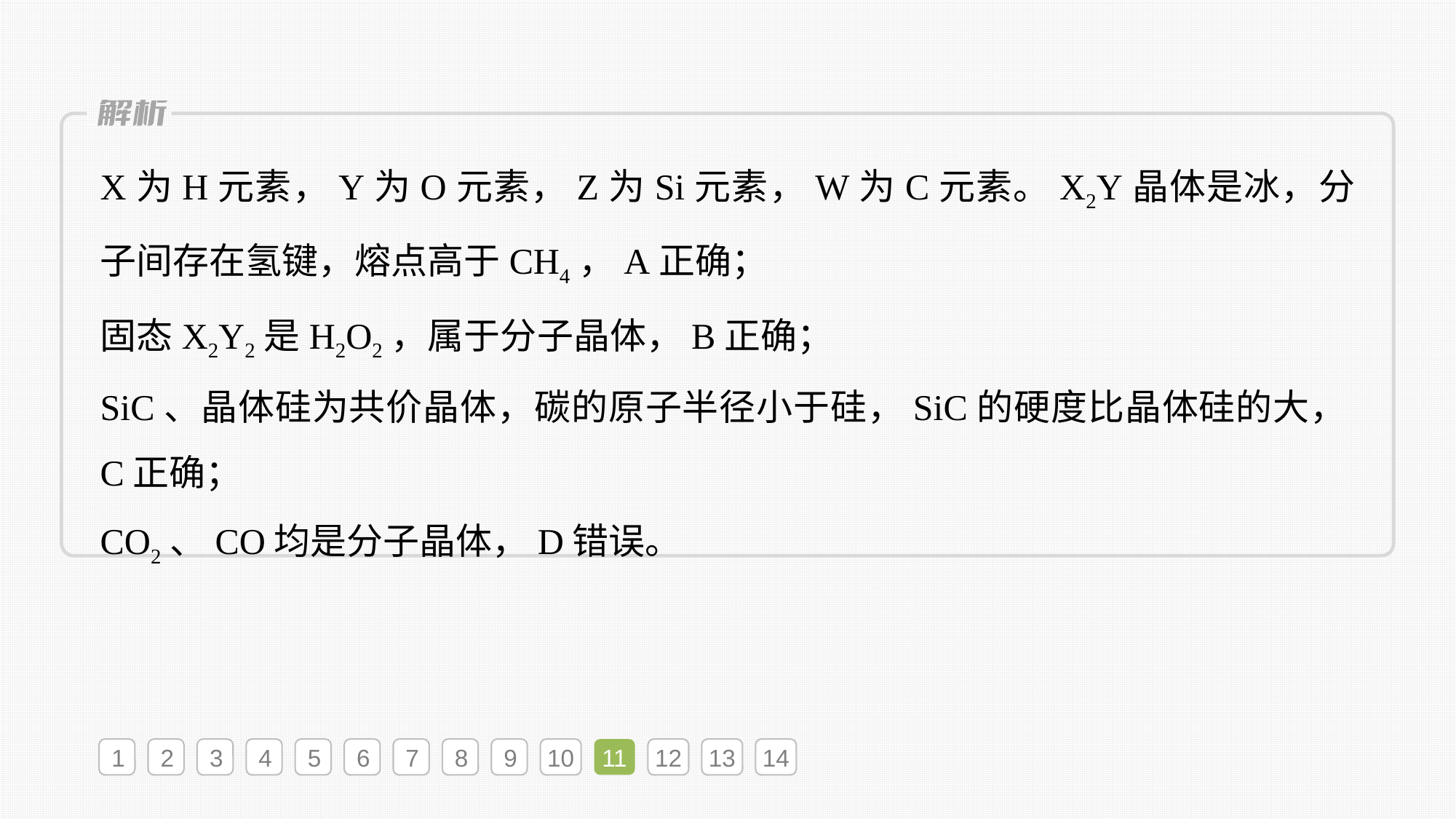

X为H元素，Y为O元素，Z为Si元素，W为C元素。X2Y晶体是冰，分子间存在氢键，熔点高于CH4，A正确；
固态X2Y2是H2O2，属于分子晶体，B正确；
SiC、晶体硅为共价晶体，碳的原子半径小于硅，SiC的硬度比晶体硅的大，C正确；
CO2、CO均是分子晶体，D错误。
1
2
3
4
5
6
7
8
9
10
11
12
13
14